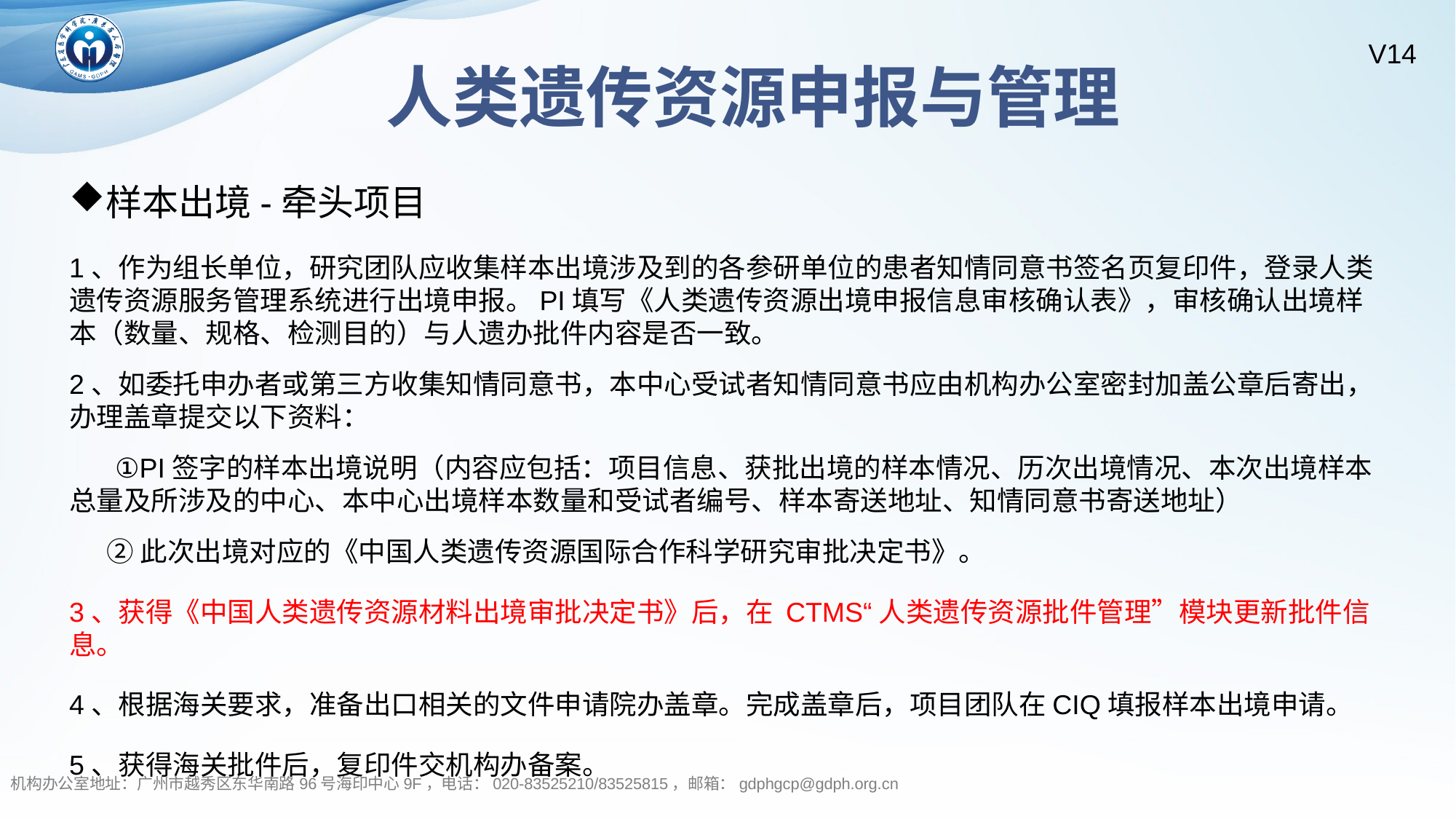

人类遗传资源申报与管理
样本出境-牵头项目
1、作为组长单位，研究团队应收集样本出境涉及到的各参研单位的患者知情同意书签名页复印件，登录人类遗传资源服务管理系统进行出境申报。PI填写《人类遗传资源出境申报信息审核确认表》，审核确认出境样本（数量、规格、检测目的）与人遗办批件内容是否一致。
2、如委托申办者或第三方收集知情同意书，本中心受试者知情同意书应由机构办公室密封加盖公章后寄出，办理盖章提交以下资料：
      ①PI签字的样本出境说明（内容应包括：项目信息、获批出境的样本情况、历次出境情况、本次出境样本总量及所涉及的中心、本中心出境样本数量和受试者编号、样本寄送地址、知情同意书寄送地址）
      ②此次出境对应的《中国人类遗传资源国际合作科学研究审批决定书》。
3、获得《中国人类遗传资源材料出境审批决定书》后，在 CTMS“人类遗传资源批件管理”模块更新批件信息。
4、根据海关要求，准备出口相关的文件申请院办盖章。完成盖章后，项目团队在CIQ填报样本出境申请。
5、获得海关批件后，复印件交机构办备案。
机构办公室地址：广州市越秀区东华南路96号海印中心9F，电话：020-83525210/83525815，邮箱：gdphgcp@gdph.org.cn
22